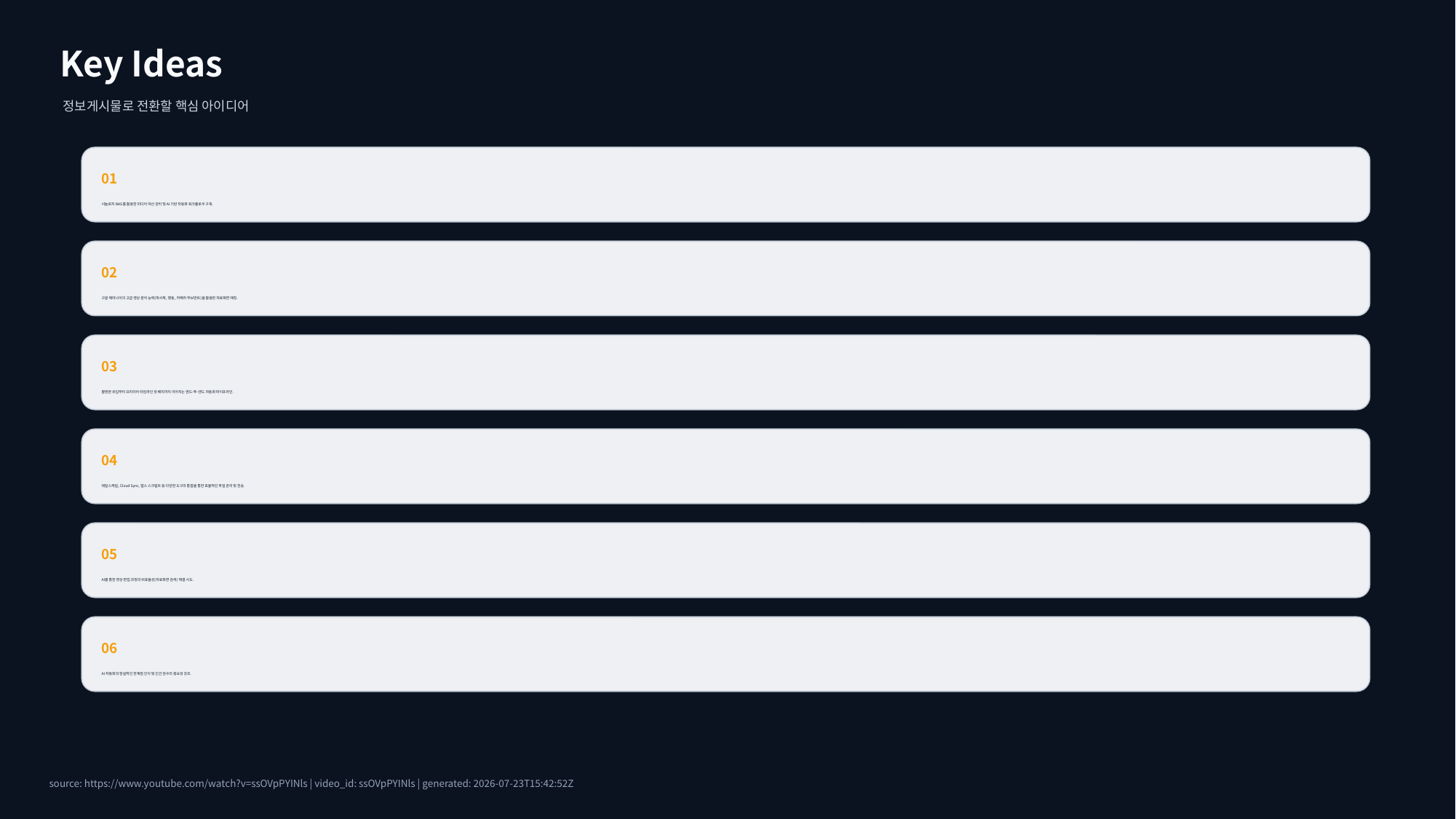

Key Ideas
정보게시물로 전환할 핵심 아이디어

01
시놀로지 NAS를 활용한 미디어 자산 관리 및 AI 기반 자동화 워크플로우 구축.

02
구글 제미나이의 고급 영상 분석 능력(피사체, 행동, 카메라 무브먼트)을 활용한 자료화면 매칭.

03
촬영본 유입부터 프리미어 타임라인 컷 배치까지 이어지는 엔드-투-엔드 자동화 파이프라인.

04
테일스케일, Cloud Sync, 앱스 스크립트 등 다양한 도구의 통합을 통한 효율적인 파일 관리 및 전송.

05
AI를 통한 영상 편집 과정의 비효율성(자료화면 검색) 해결 시도.

06
AI 자동화의 현실적인 한계점 인식 및 인간 검수의 중요성 강조.
source: https://www.youtube.com/watch?v=ssOVpPYINls | video_id: ssOVpPYINls | generated: 2026-07-23T15:42:52Z